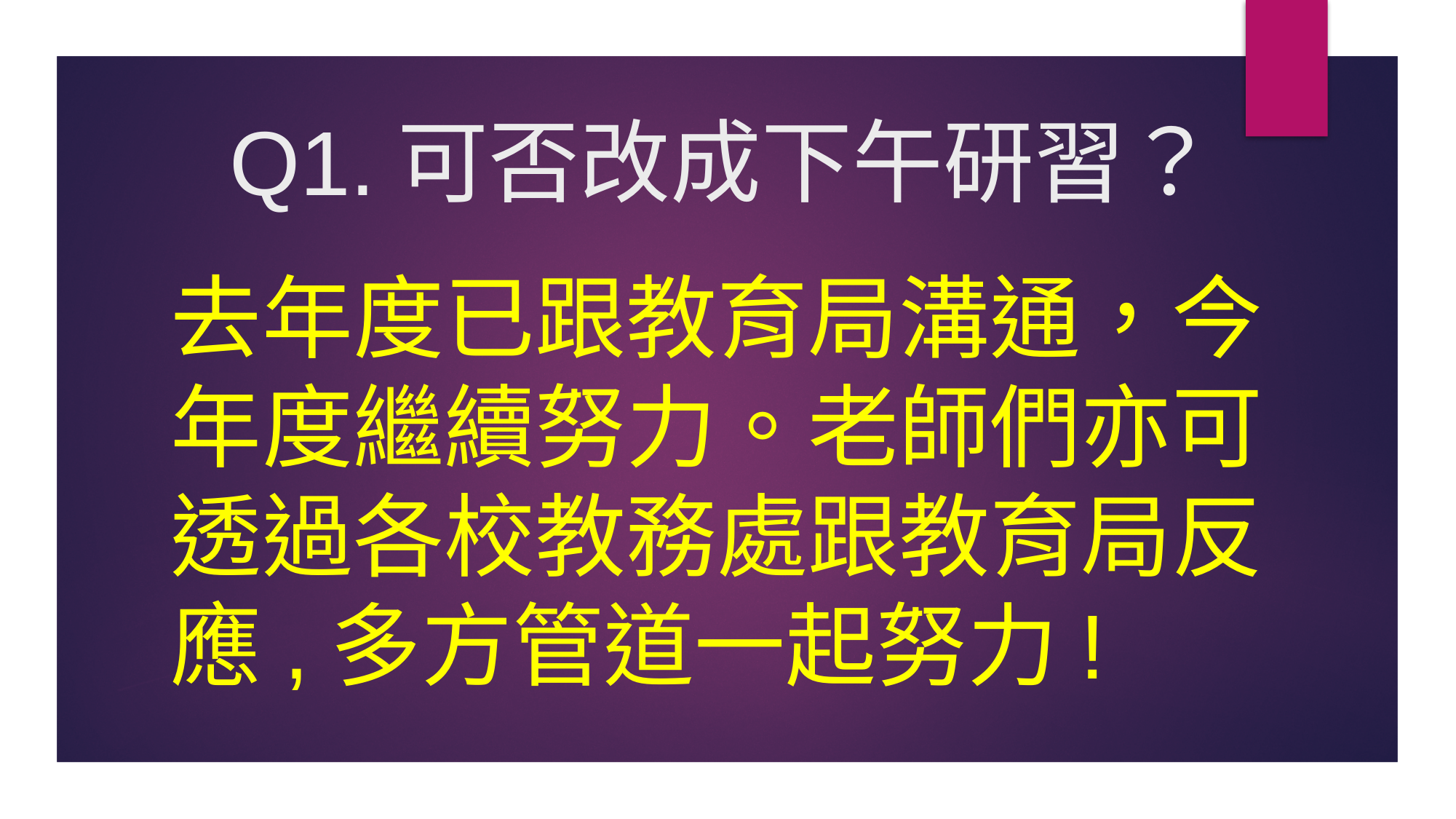

# Q1.可否改成下午研習？
去年度已跟教育局溝通，今年度繼續努力。老師們亦可透過各校教務處跟教育局反應,多方管道一起努力!